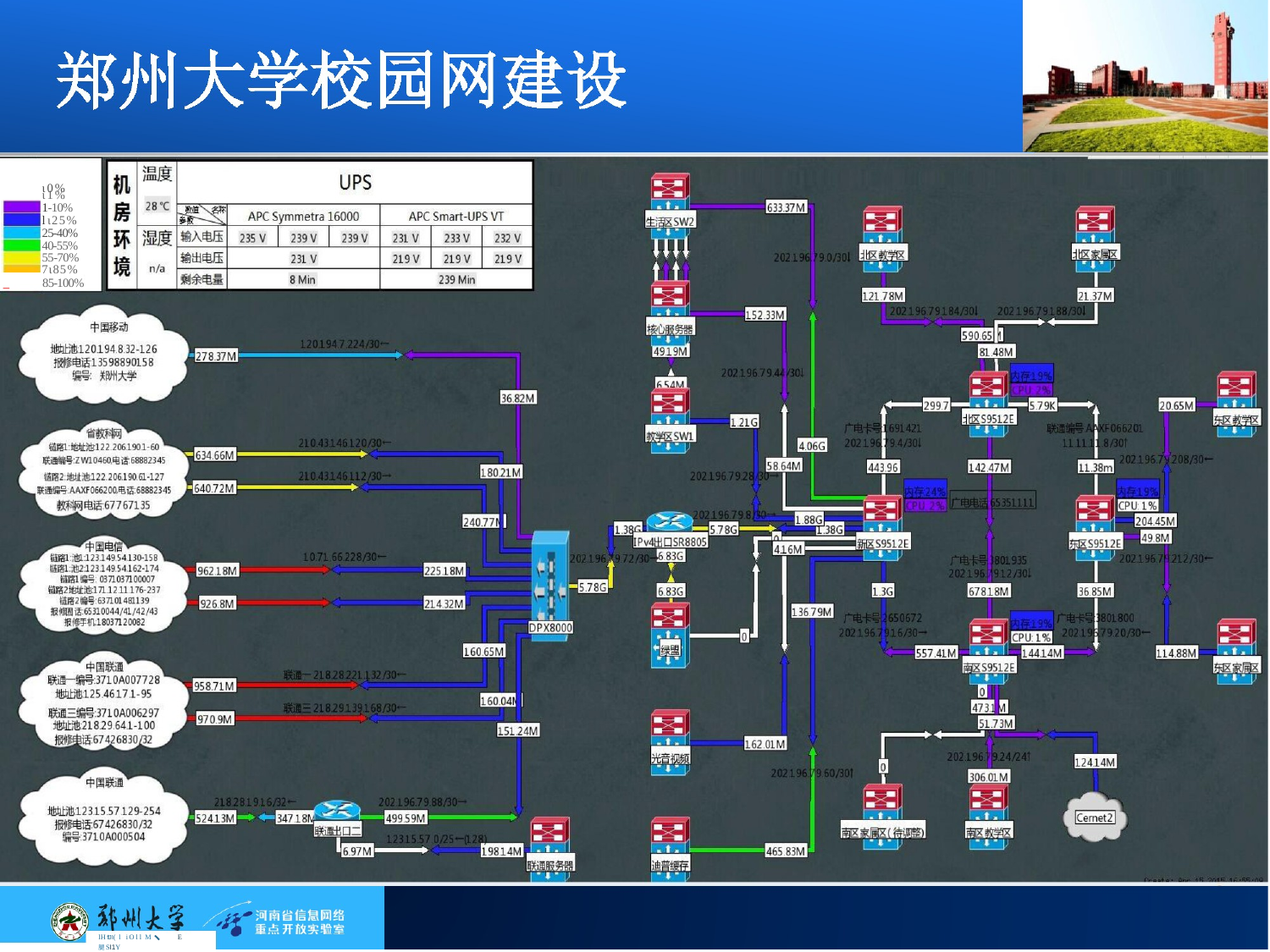

…流量负载
ι0%
ι1%
1-10%
lι25%
25-40%
40-55%
55-70%

7ι85%
_ 85-100%
lHf!JI( l iOll M、E腿SI1Y